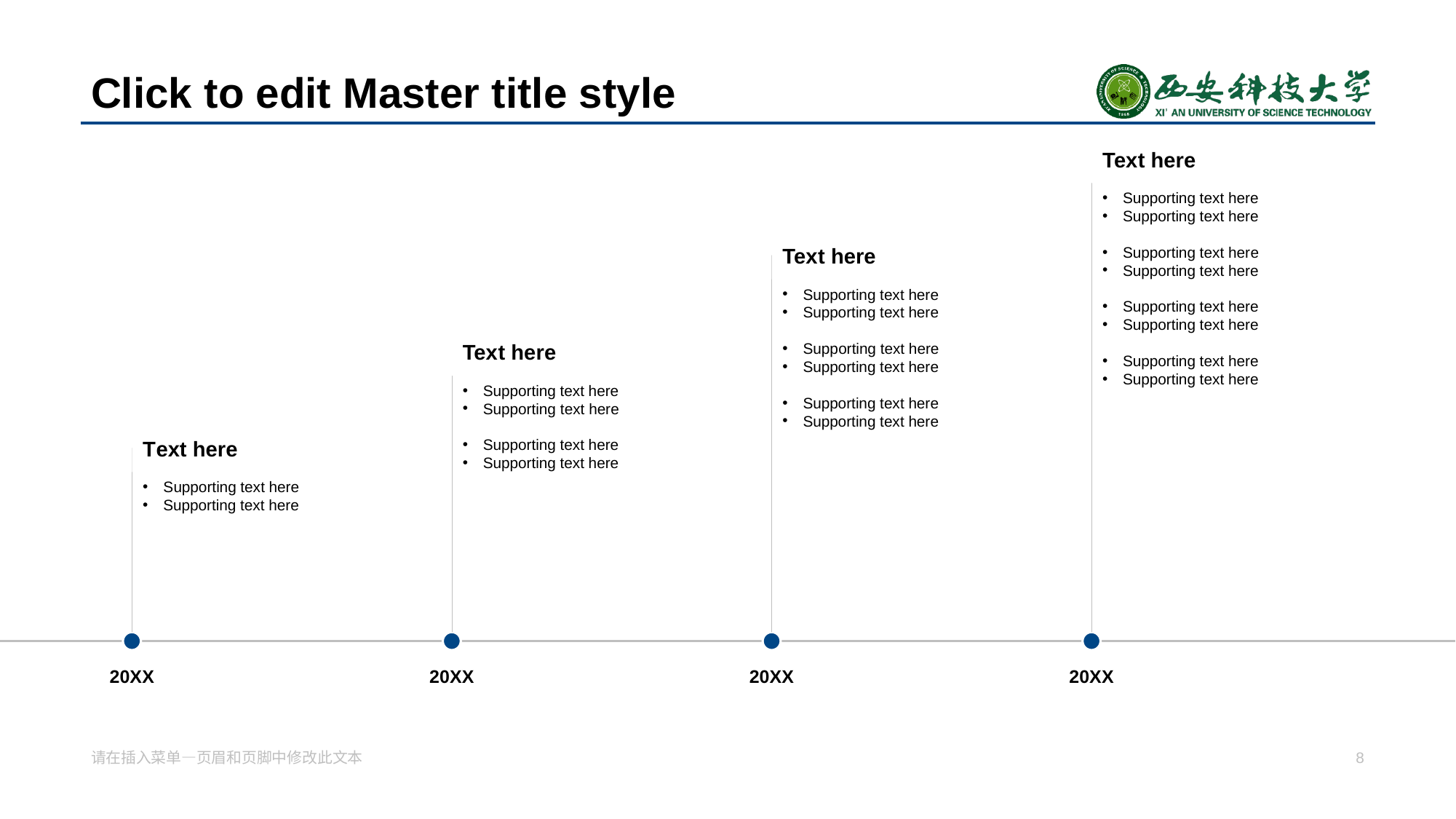

# Click to edit Master title style
Tex t here
Supporting text here
Supporting text here

Supporting text her e
Supporting text here

Supporting text here
Supporting text here

Supporting text here
Supporting text here

Tex t here
Supporting text here
Supporting text here

Supp orting text here
Supporting text here

Supporting text here
Supporting text here

Tex t here
Supporting text here
Supporting  text here

Supporting text here
Supporting text here

T ext here
S upporting text here
Supporting text here

20XX
20XX
20XX
20XX
请在插入菜单—页眉和页脚中修改此文本
8